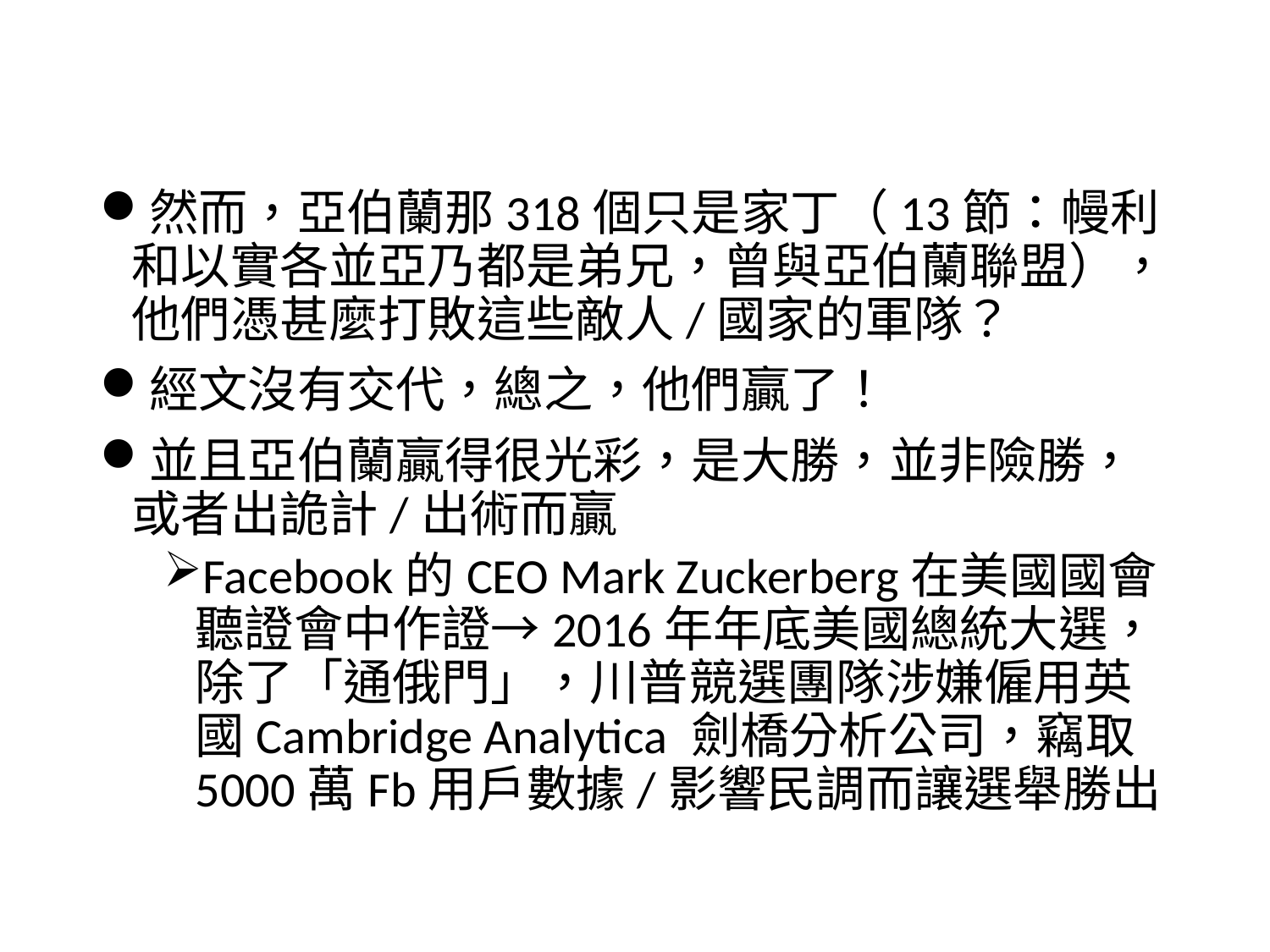

#
然而，亞伯蘭那318個只是家丁（13節：幔利和以實各並亞乃都是弟兄，曾與亞伯蘭聯盟），他們憑甚麼打敗這些敵人/國家的軍隊？
經文沒有交代，總之，他們贏了！
並且亞伯蘭贏得很光彩，是大勝，並非險勝，或者出詭計/出術而贏
Facebook的CEO Mark Zuckerberg在美國國會聽證會中作證→2016年年底美國總統大選，除了「通俄門」，川普競選團隊涉嫌僱用英國Cambridge Analytica 劍橋分析公司，竊取5000萬Fb用戶數據/影響民調而讓選舉勝出